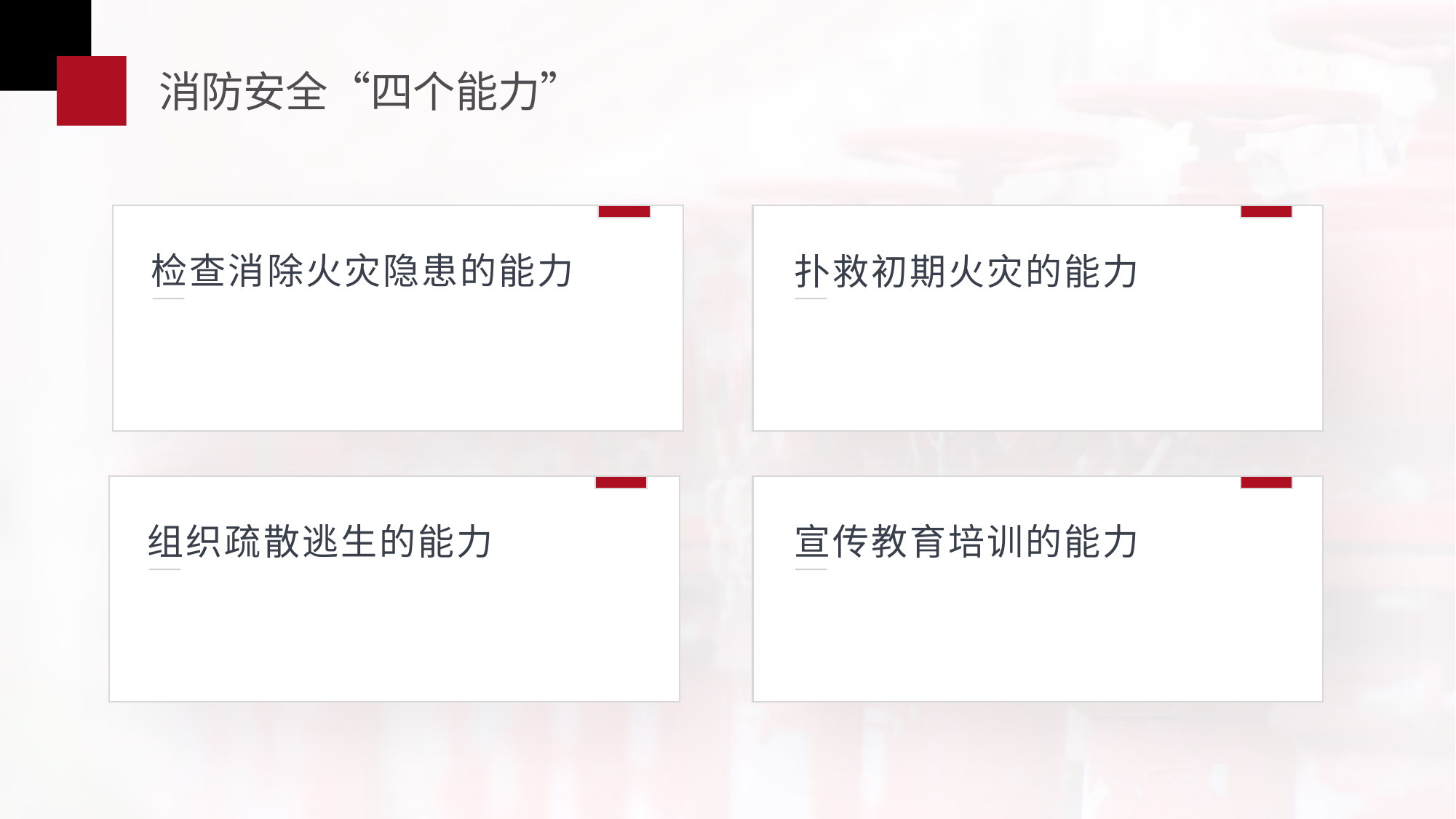

消防安全“四个能力”

检查消除火灾隐患的能力
扑救初期火灾的能力

组织疏散逃生的能力
宣传教育培训的能力